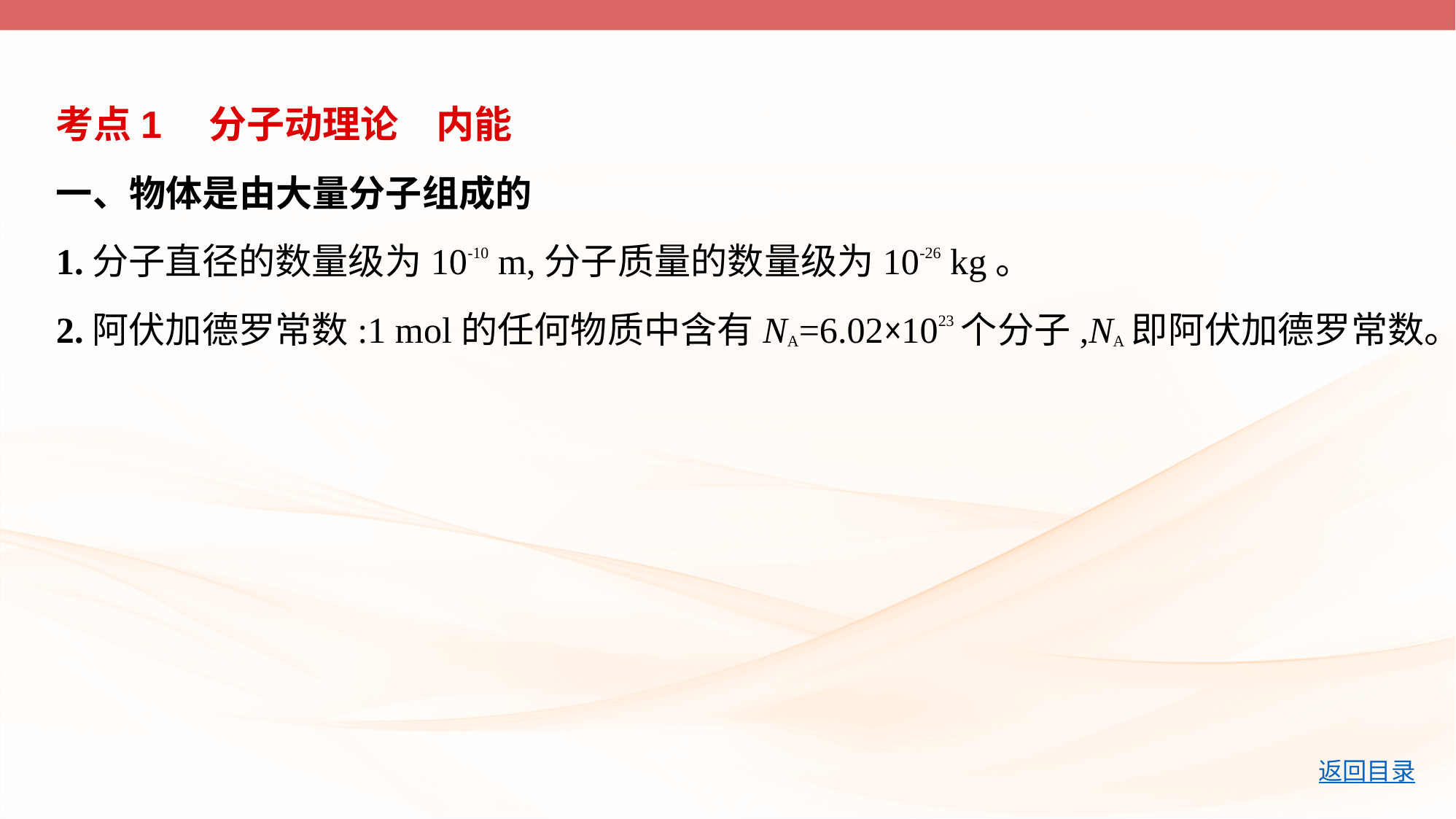

考点1　分子动理论　内能
一、物体是由大量分子组成的
1.分子直径的数量级为10-10 m,分子质量的数量级为10-26 kg。
2.阿伏加德罗常数:1 mol的任何物质中含有NA=6.02×1023个分子,NA即阿伏加德罗常数。